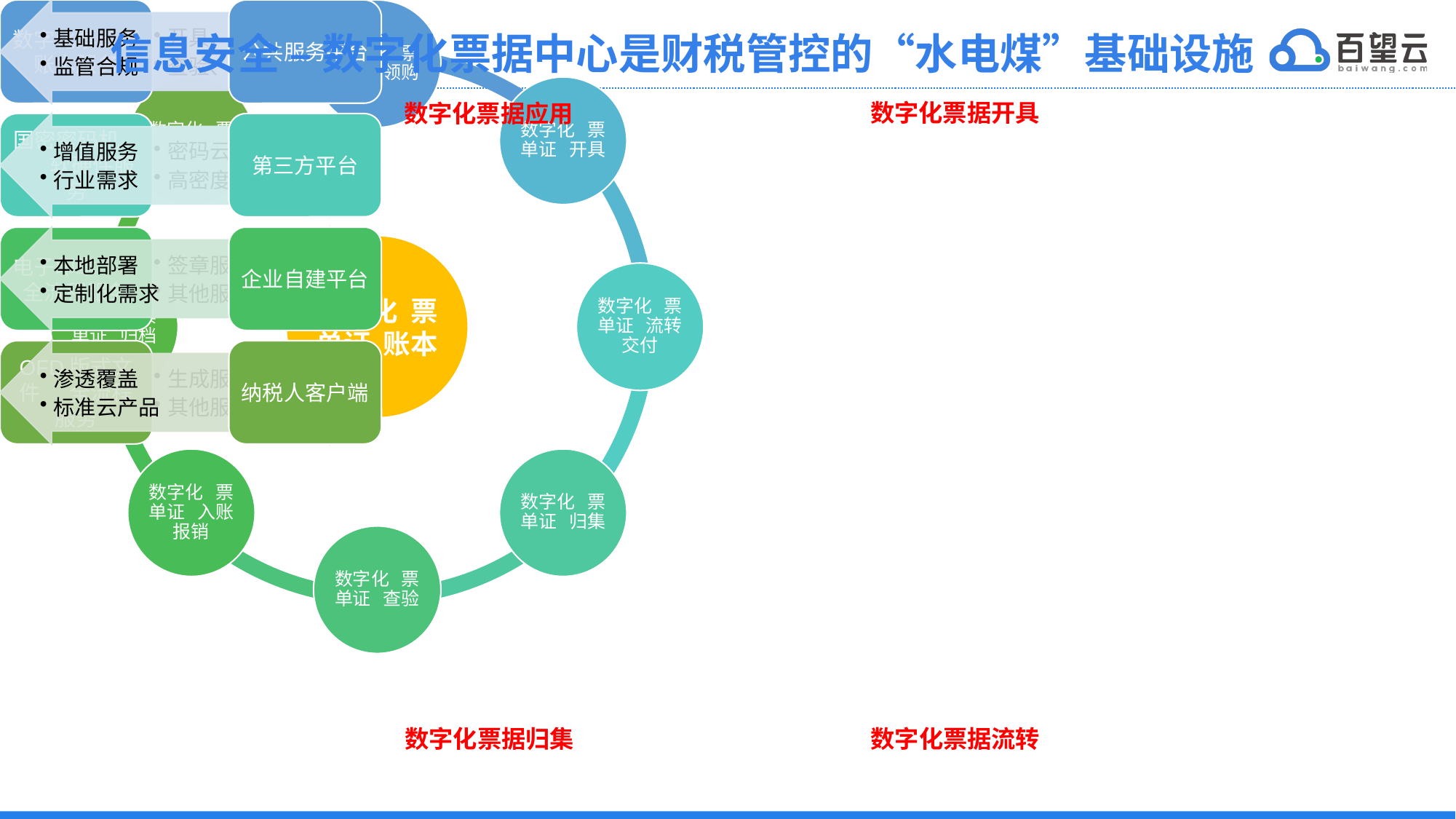

信息安全 – 数字化票据中心是财税管控的“水电煤”基础设施
数字化  票单证  账本
数字化   票单证   领购
数字化   票单证   开具
数字化   票单证   流转交付
数字化   票单证   归集
数字化   票单证   查验
数字化   票单证   入账报销
数字化   票单证   归档
数字化   票单证   应用
数字化票据开具
数字化票据应用
数字化票据归集
数字化票据流转
开具、归集服务
查验、归档服务
数字化票单证账本服务
密码云托管服务
高密度虚拟化服务
国密密码机            软硬件服务
签章服务
其他服务
电子印章          全流程服务
生成服务
其他服务
OFD版式文件      全流程服务
基础服务
监管合规
公共服务平台
增值服务
行业需求
第三方平台
本地部署
定制化需求
企业自建平台
渗透覆盖
标准云产品
纳税人客户端

13